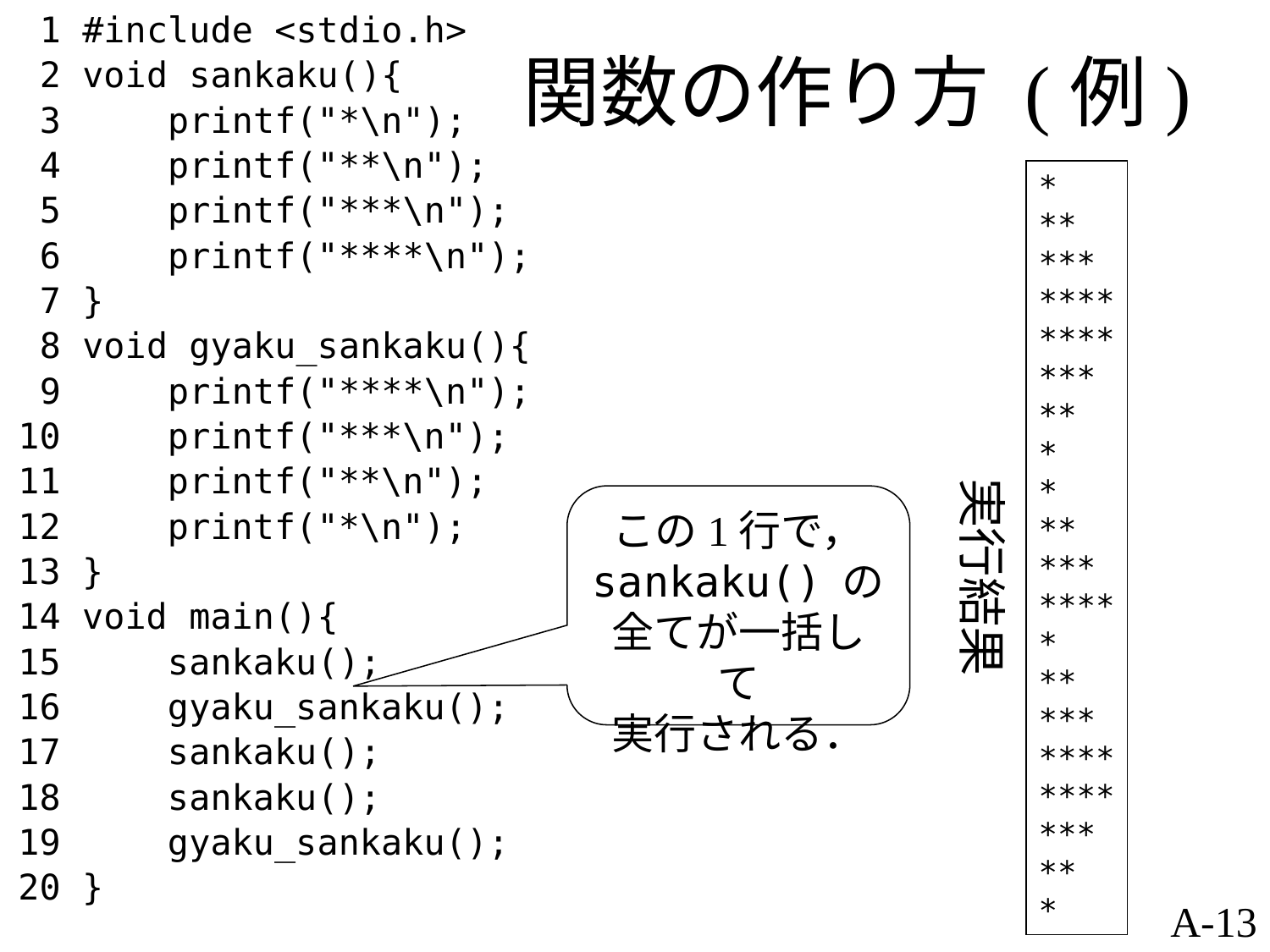

1 #include <stdio.h>
 2 void sankaku(){
 3     printf("*\n");
 4     printf("**\n");
 5     printf("***\n");
 6     printf("****\n");
 7 }
 8 void gyaku_sankaku(){
 9     printf("****\n");
10     printf("***\n");
11     printf("**\n");
12     printf("*\n");
13 }
14 void main(){
15     sankaku();
16     gyaku_sankaku();
17     sankaku();
18     sankaku();
19     gyaku_sankaku();
20 }
# 関数の作り方 (例)
*
**
***
****
****
***
**
*
*
**
***
****
*
**
***
****
****
***
**
*
実行結果
この1行で，
sankaku() の
全てが一括して
実行される．
A-13